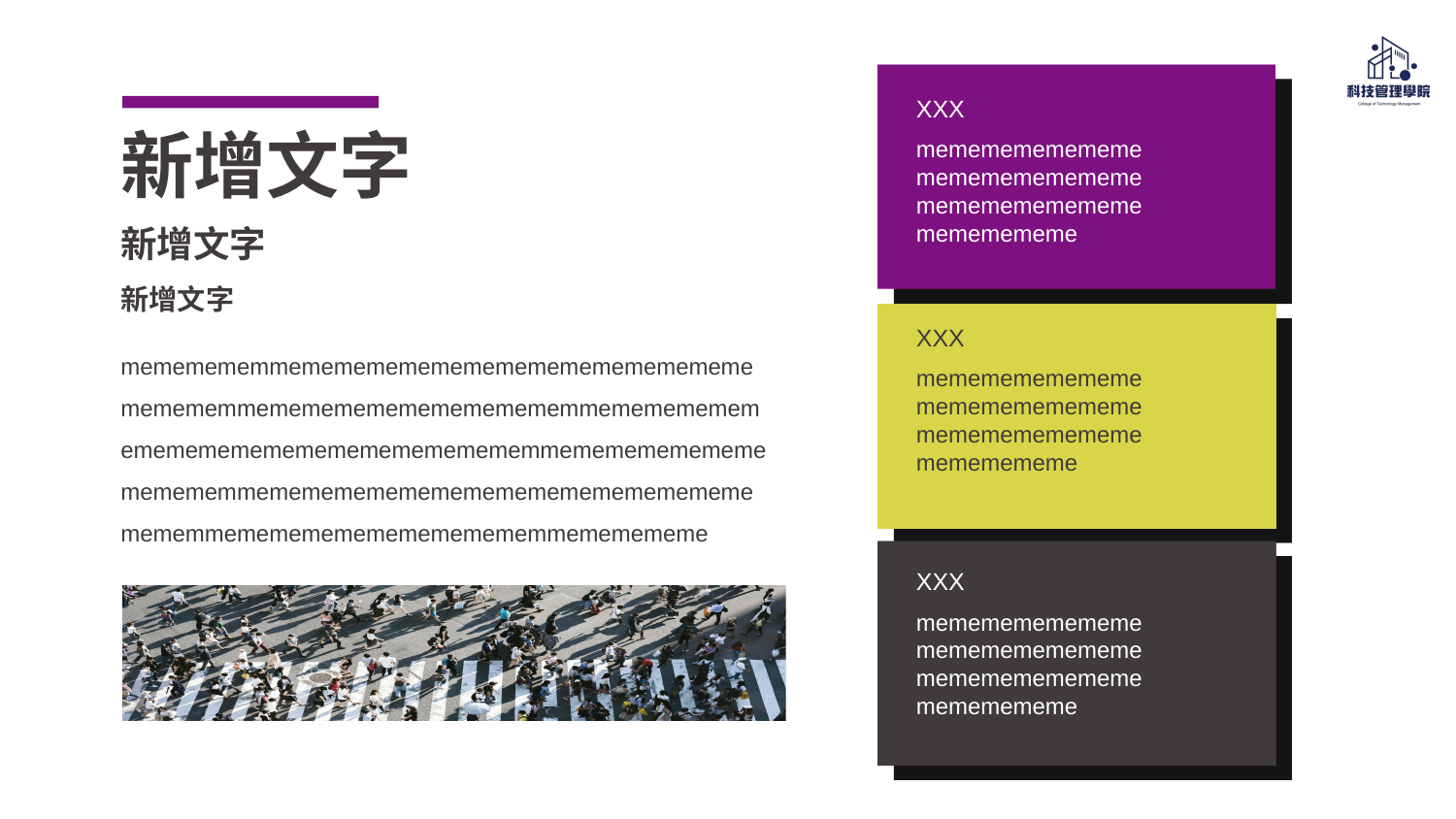

XXX

mememememememe
mememememememe
mememememememe
mememememe

# 新增文字
新增文字
新增文字
mememememmememememememememememememememememememmememememememememememmememememememememememememememememememmememememememememememmememememememememememememememememememmememememememememememmememememe
XXX
mememememememe
mememememememe
mememememememe
mememememe

XXX
mememememememe
mememememememe
mememememememe
mememememe